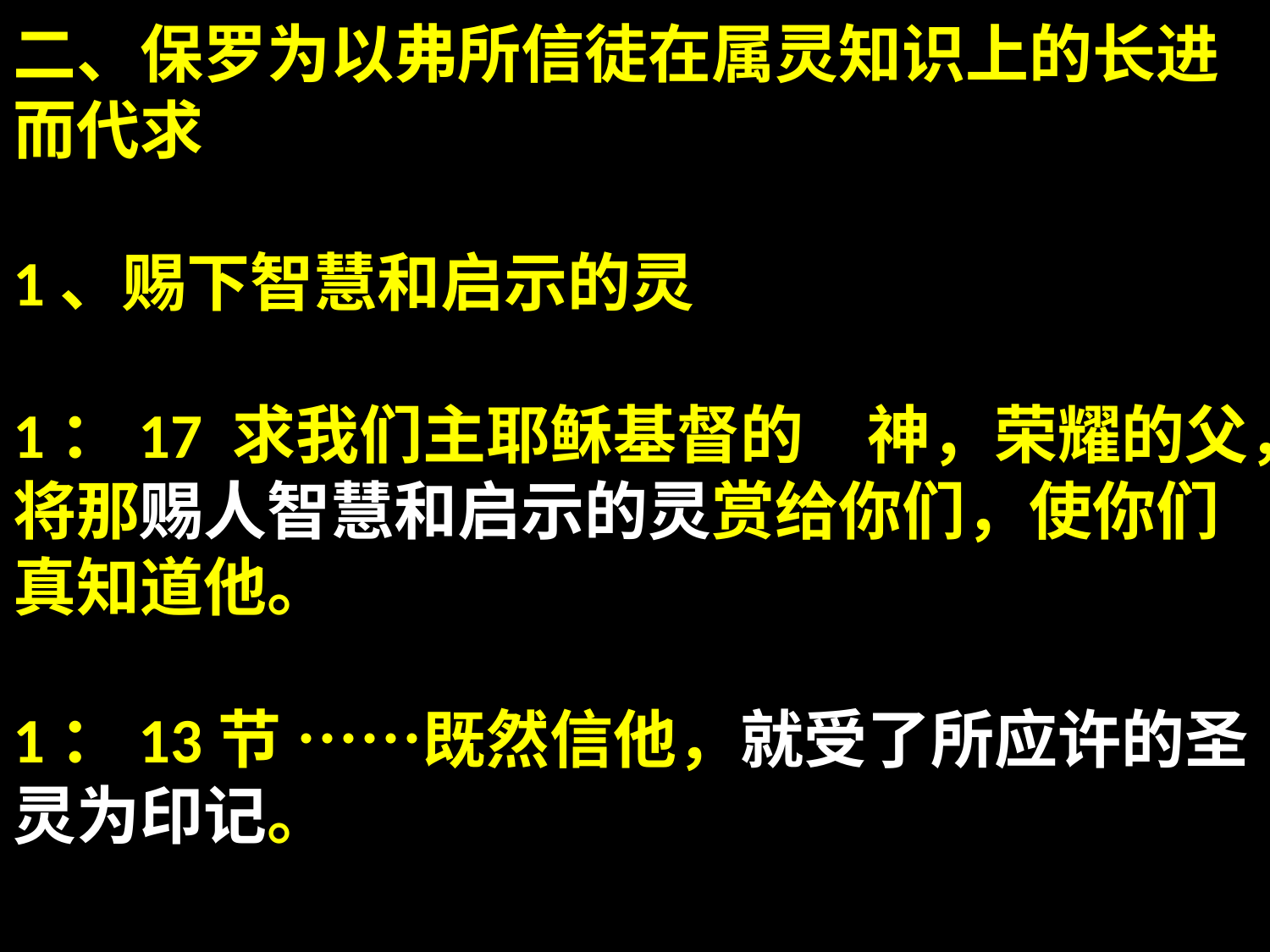

二、保罗为以弗所信徒在属灵知识上的长进而代求
1、赐下智慧和启示的灵
1：17 求我们主耶稣基督的　神，荣耀的父，将那赐人智慧和启示的灵赏给你们，使你们真知道他。
1：13节 ……既然信他，就受了所应许的圣灵为印记。